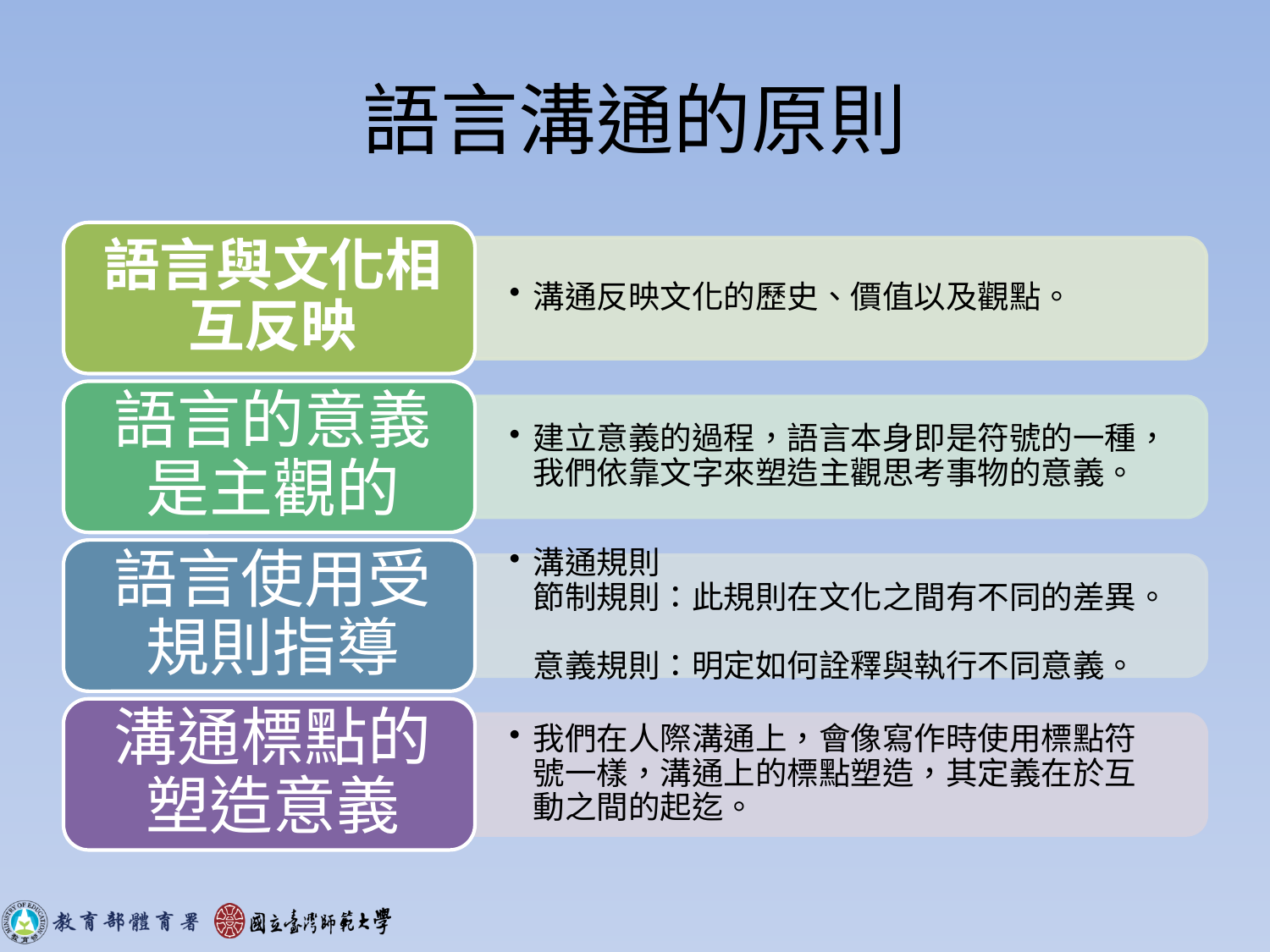

# 語言溝通的原則
溝通反映文化的歷史、價值以及觀點。
語言與文化相互反映
建立意義的過程，語言本身即是符號的一種，我們依靠文字來塑造主觀思考事物的意義。
語言的意義是主觀的
溝通規則
節制規則：此規則在文化之間有不同的差異。
意義規則：明定如何詮釋與執行不同意義。
語言使用受規則指導
我們在人際溝通上，會像寫作時使用標點符號一樣，溝通上的標點塑造，其定義在於互動之間的起迄。
溝通標點的塑造意義